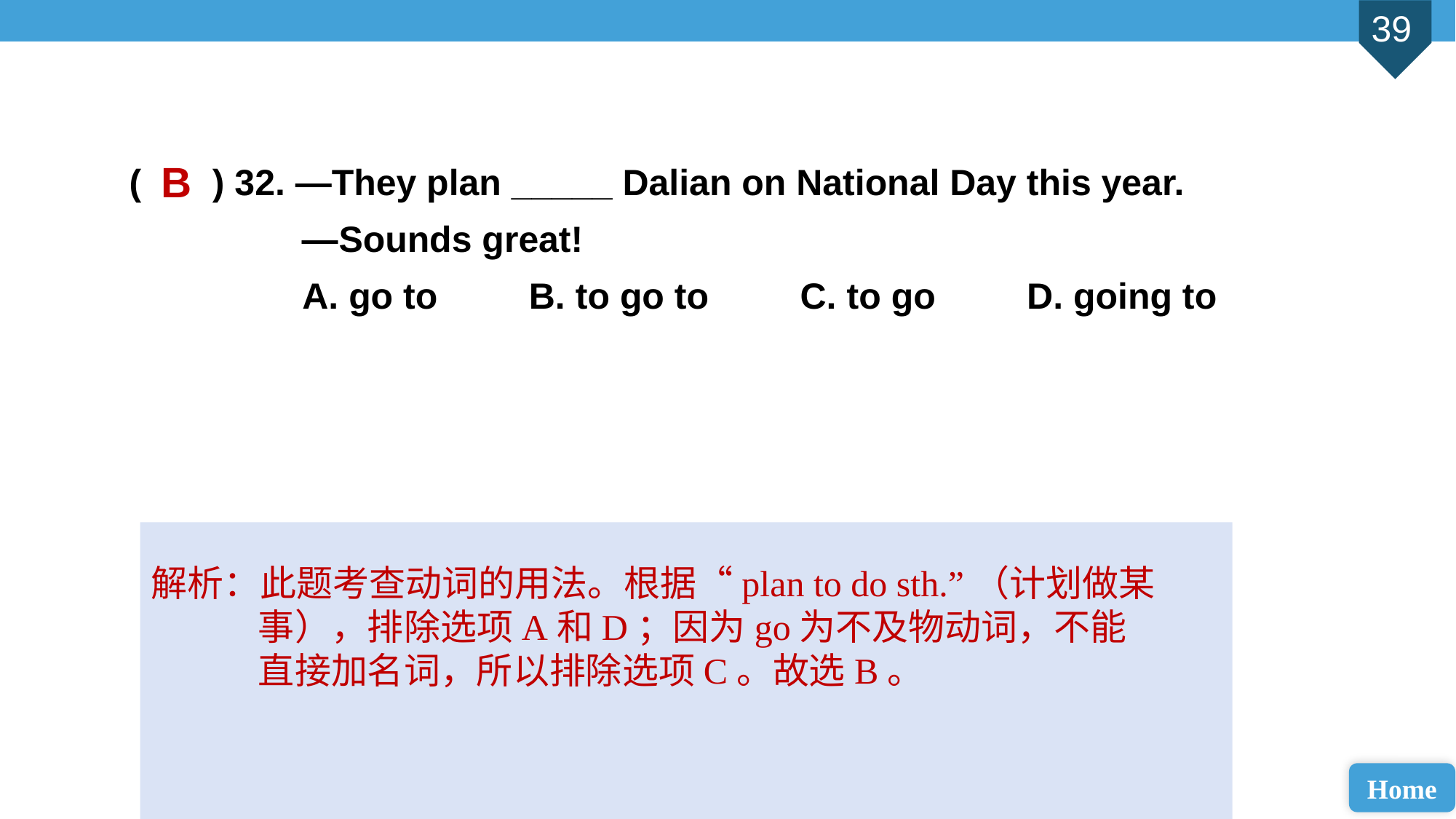

(       ) 32. —They plan _____ Dalian on National Day this year.
                 —Sounds great!
                 A. go to         B. to go to         C. to go         D. going to
B

解析：此题考查动词的用法。根据“plan to do sth.”（计划做某事），排除选项A和D；因为go为不及物动词，不能直接加名词，所以排除选项C。故选B。